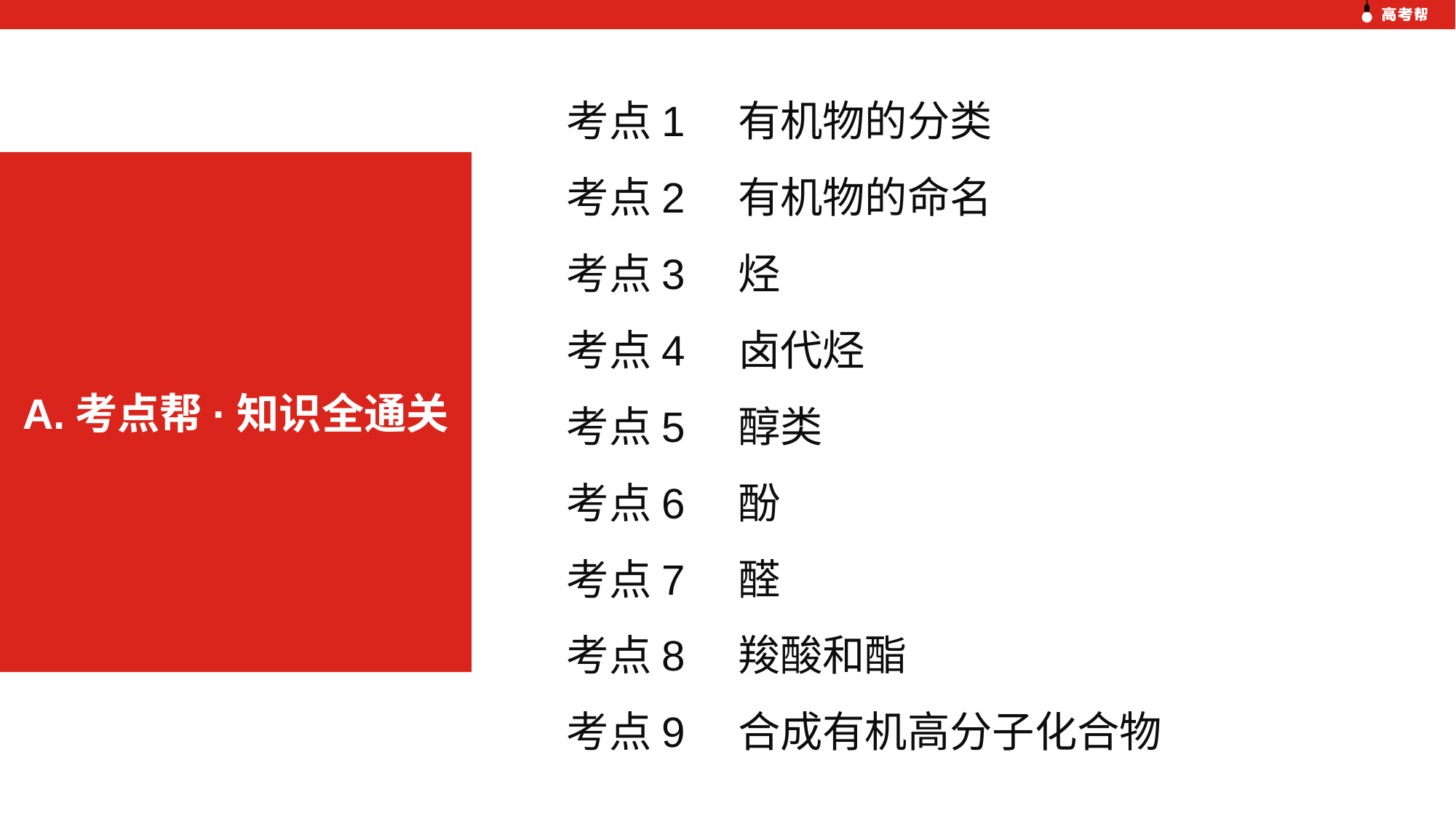

考点1　有机物的分类
考点2　有机物的命名
考点3　烃
考点4　卤代烃
考点5　醇类
考点6　酚
考点7　醛
考点8　羧酸和酯
考点9　合成有机高分子化合物
A.考点帮·知识全通关